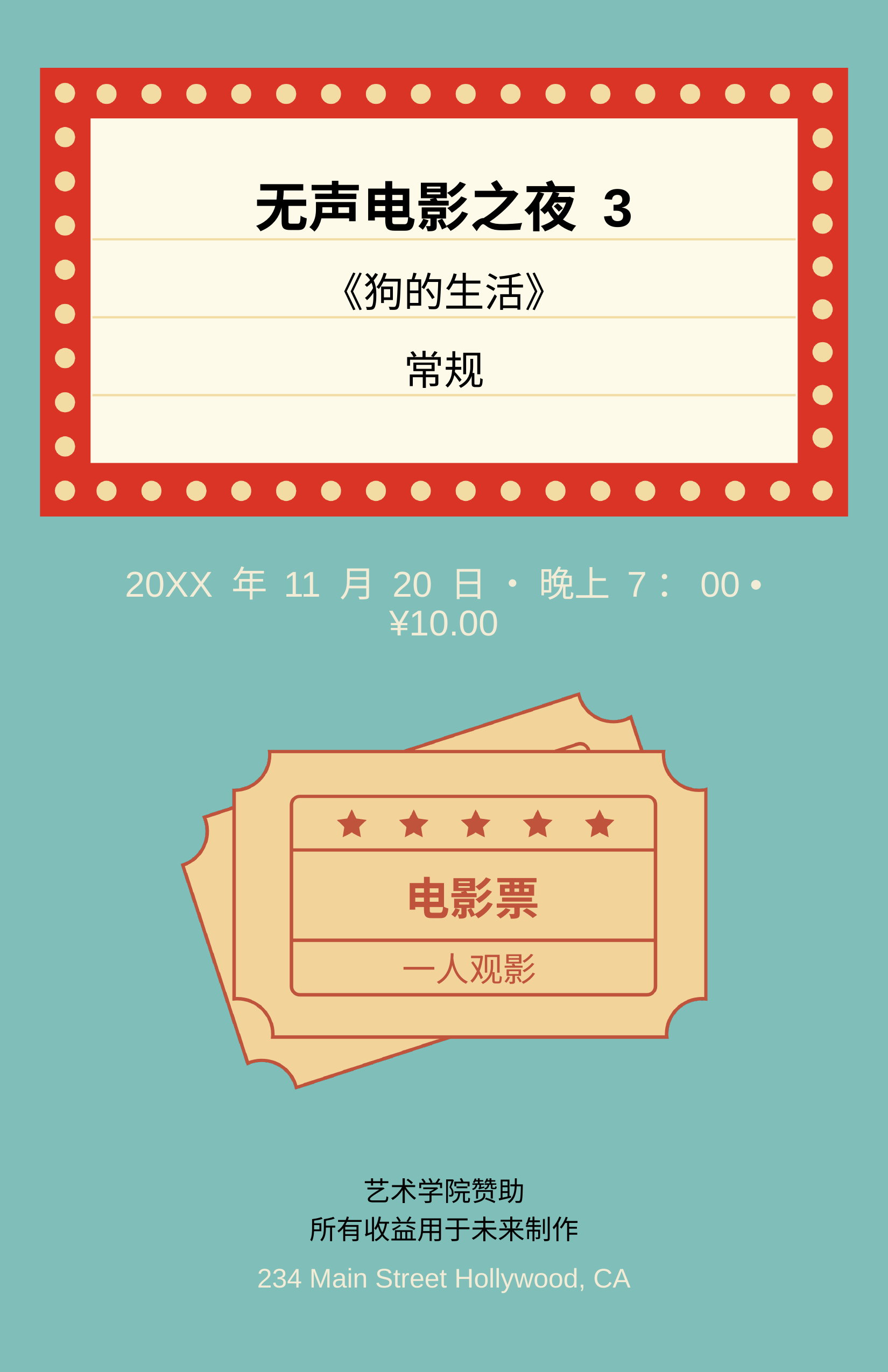

# 无声电影之夜 3
《狗的生活》
常规
20XX 年 11 月 20 日 • 晚上 7：00 • ¥10.00
电影票

一人观影

艺术学院赞助
所有收益用于未来制作

234 Main Street Hollywood, CA